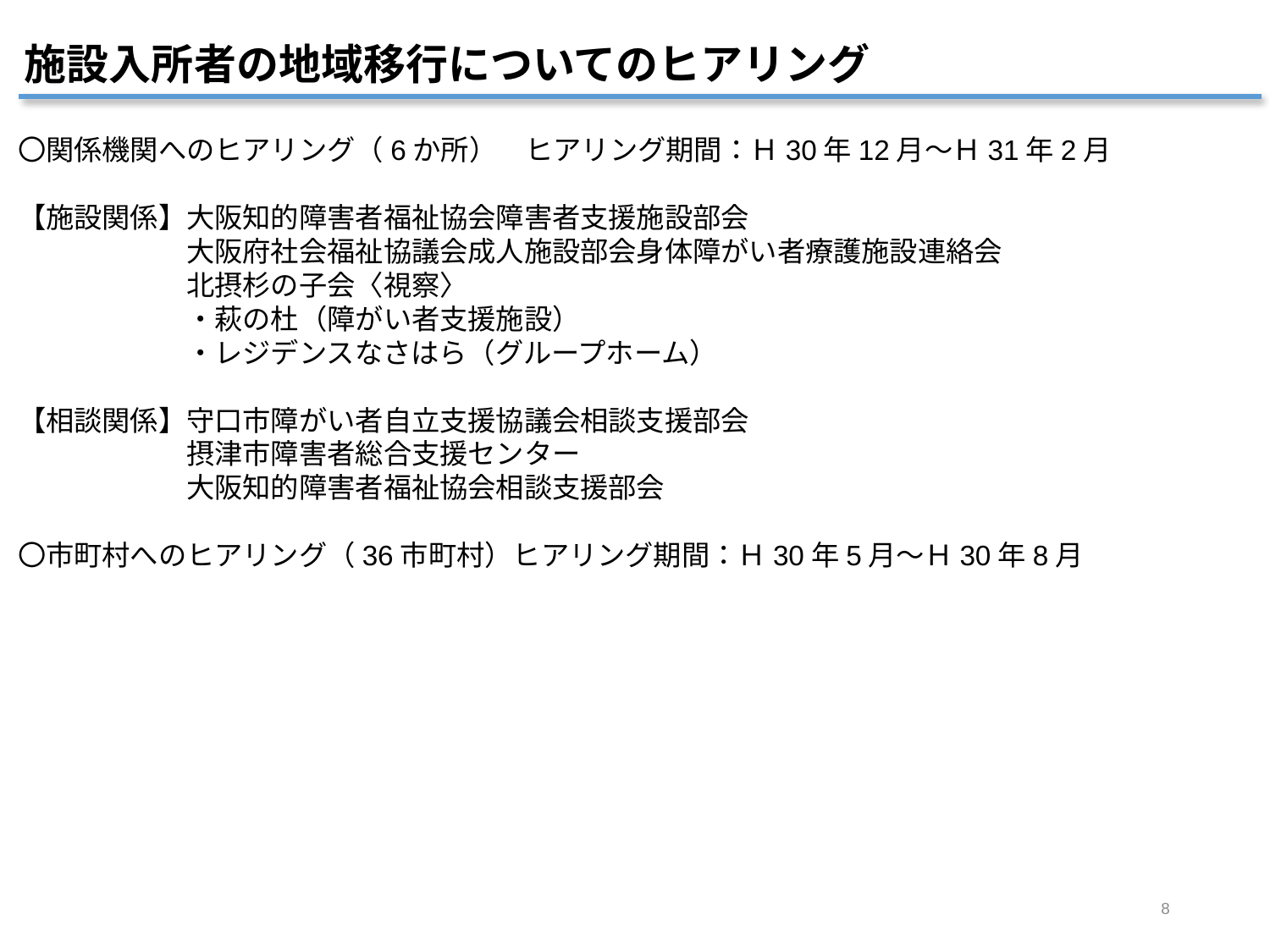

# 施設入所者の地域移行についてのヒアリング
〇関係機関へのヒアリング（6か所）　ヒアリング期間：Ｈ30年12月～Ｈ31年2月

【施設関係】大阪知的障害者福祉協会障害者支援施設部会
　　　　　　大阪府社会福祉協議会成人施設部会身体障がい者療護施設連絡会
　　　　　　北摂杉の子会〈視察〉
　　　　　　・萩の杜（障がい者支援施設）
　　　　　　・レジデンスなさはら（グループホーム）

【相談関係】守口市障がい者自立支援協議会相談支援部会
　　　　　　摂津市障害者総合支援センター
　　　　　　大阪知的障害者福祉協会相談支援部会

〇市町村へのヒアリング（36市町村）ヒアリング期間：Ｈ30年5月～Ｈ30年8月

8